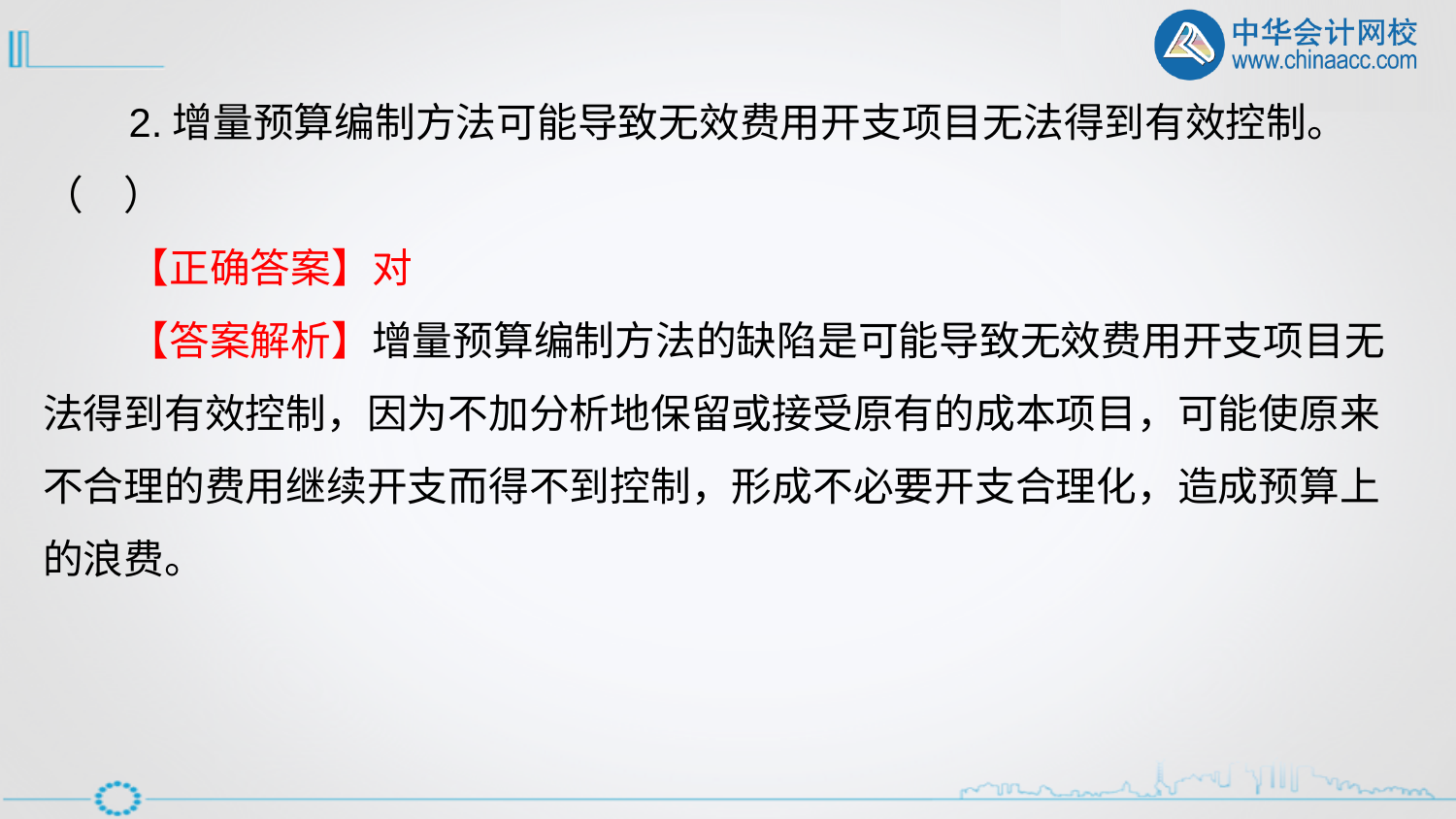

2.增量预算编制方法可能导致无效费用开支项目无法得到有效控制。（　）
【正确答案】对
【答案解析】增量预算编制方法的缺陷是可能导致无效费用开支项目无法得到有效控制，因为不加分析地保留或接受原有的成本项目，可能使原来不合理的费用继续开支而得不到控制，形成不必要开支合理化，造成预算上的浪费。